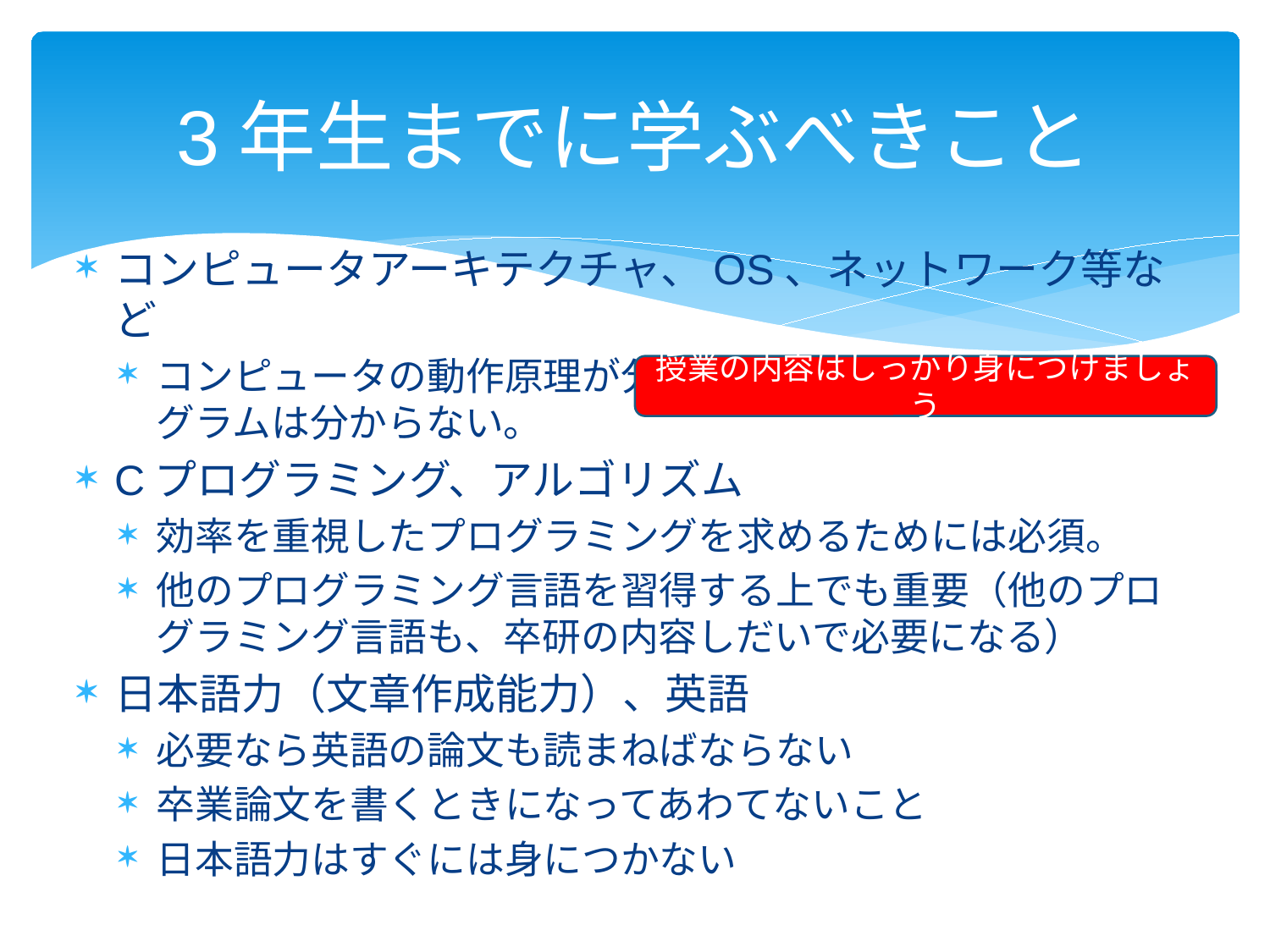

# 3年生までに学ぶべきこと
コンピュータアーキテクチャ、OS、ネットワーク等など
コンピュータの動作原理が分からないと、効率の良いプログラムは分からない。
Cプログラミング、アルゴリズム
効率を重視したプログラミングを求めるためには必須。
他のプログラミング言語を習得する上でも重要（他のプログラミング言語も、卒研の内容しだいで必要になる）
日本語力（文章作成能力）、英語
必要なら英語の論文も読まねばならない
卒業論文を書くときになってあわてないこと
日本語力はすぐには身につかない

授業の内容はしっかり身につけましょう